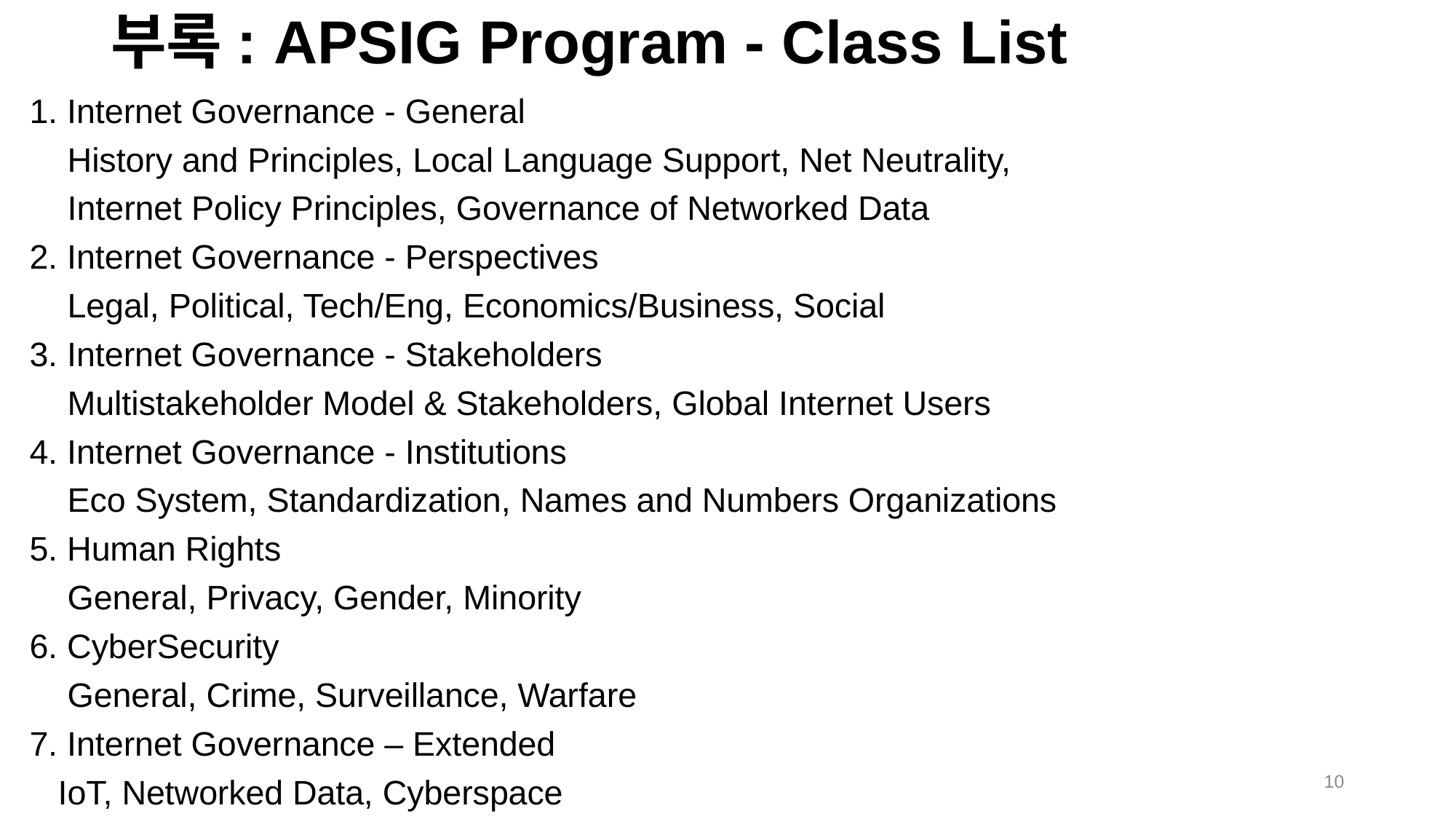

# 부록: APSIG Program - Class List
1. Internet Governance - General
    History and Principles, Local Language Support, Net Neutrality,
    Internet Policy Principles, Governance of Networked Data
2. Internet Governance - Perspectives
    Legal, Political, Tech/Eng, Economics/Business, Social
3. Internet Governance - Stakeholders
    Multistakeholder Model & Stakeholders, Global Internet Users
4. Internet Governance - Institutions
    Eco System, Standardization, Names and Numbers Organizations
5. Human Rights
    General, Privacy, Gender, Minority
6. CyberSecurity
    General, Crime, Surveillance, Warfare
7. Internet Governance – Extended
   IoT, Networked Data, Cyberspace
10